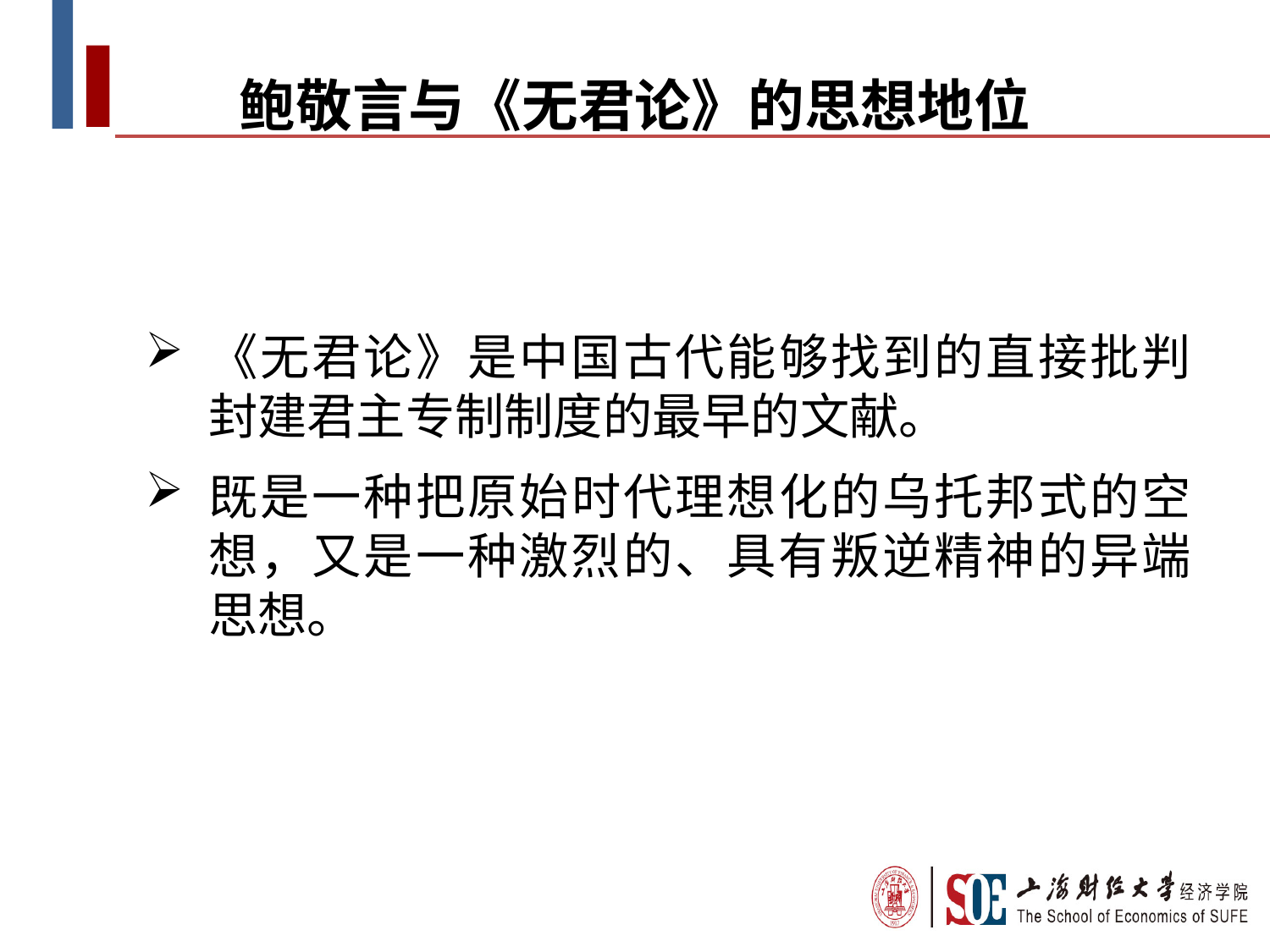

鲍敬言与《无君论》的思想地位
《无君论》是中国古代能够找到的直接批判封建君主专制制度的最早的文献。
既是一种把原始时代理想化的乌托邦式的空想，又是一种激烈的、具有叛逆精神的异端思想。